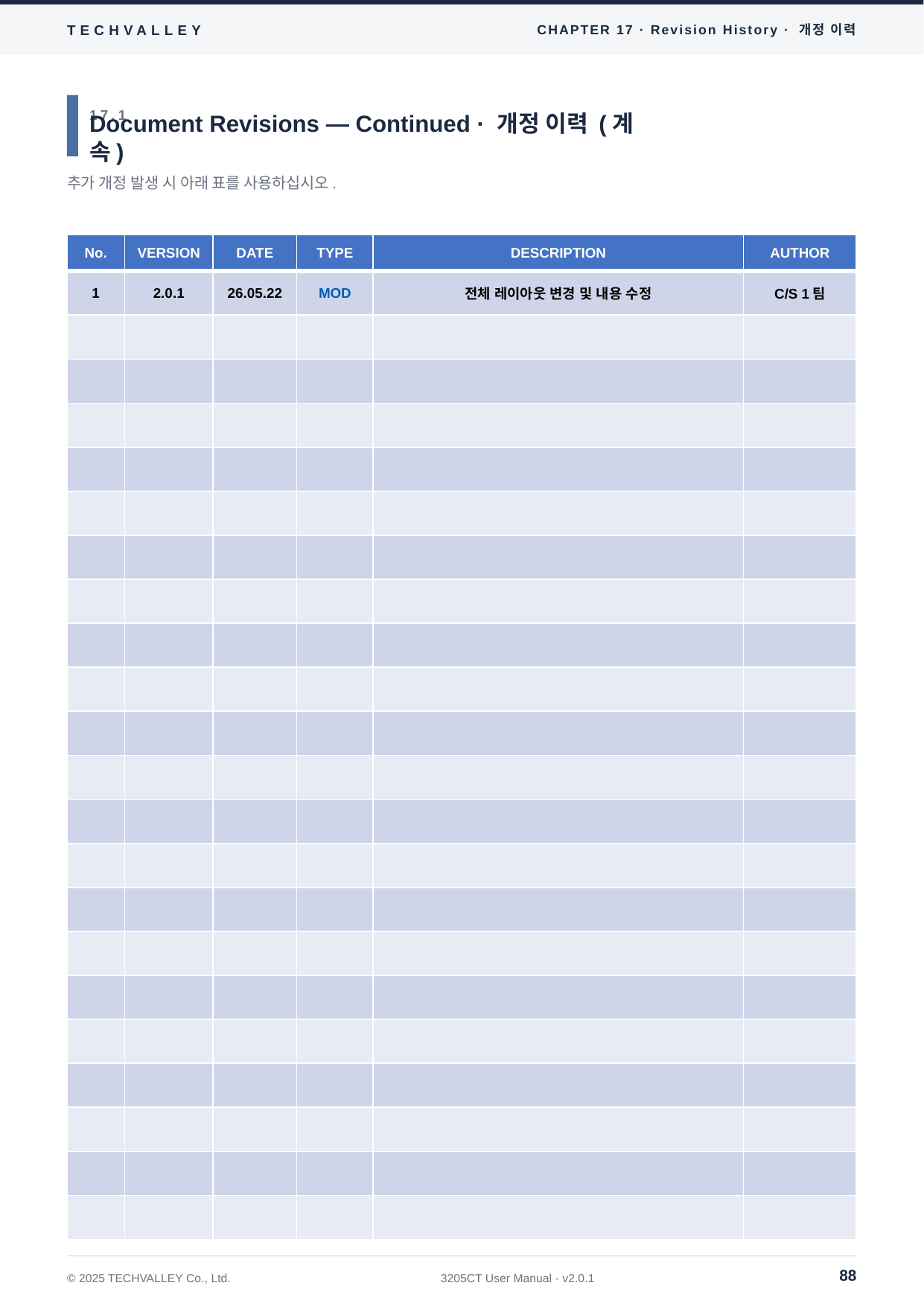

TECHVALLEY
CHAPTER 17 · Revision History · 개정 이력

17.1
Document Revisions — Continued · 개정 이력 (계속)
추가 개정 발생 시 아래 표를 사용하십시오.
| No. | VERSION | DATE | TYPE | DESCRIPTION | AUTHOR |
| --- | --- | --- | --- | --- | --- |
| 1 | 2.0.1 | 26.05.22 | MOD | 전체 레이아웃 변경 및 내용 수정 | C/S 1팀 |
|  |  |  |  |  |  |
|  |  |  |  |  |  |
|  |  |  |  |  |  |
|  |  |  |  |  |  |
|  |  |  |  |  |  |
|  |  |  |  |  |  |
|  |  |  |  |  |  |
|  |  |  |  |  |  |
|  |  |  |  |  |  |
|  |  |  |  |  |  |
|  |  |  |  |  |  |
|  |  |  |  |  |  |
|  |  |  |  |  |  |
|  |  |  |  |  |  |
|  |  |  |  |  |  |
|  |  |  |  |  |  |
|  |  |  |  |  |  |
|  |  |  |  |  |  |
|  |  |  |  |  |  |
|  |  |  |  |  |  |
|  |  |  |  |  |  |
NO.
VERSION
DATE
TYPE
DESCRIPTION
AUTHOR
NEW

88
© 2025 TECHVALLEY Co., Ltd.
3205CT User Manual · v2.0.1